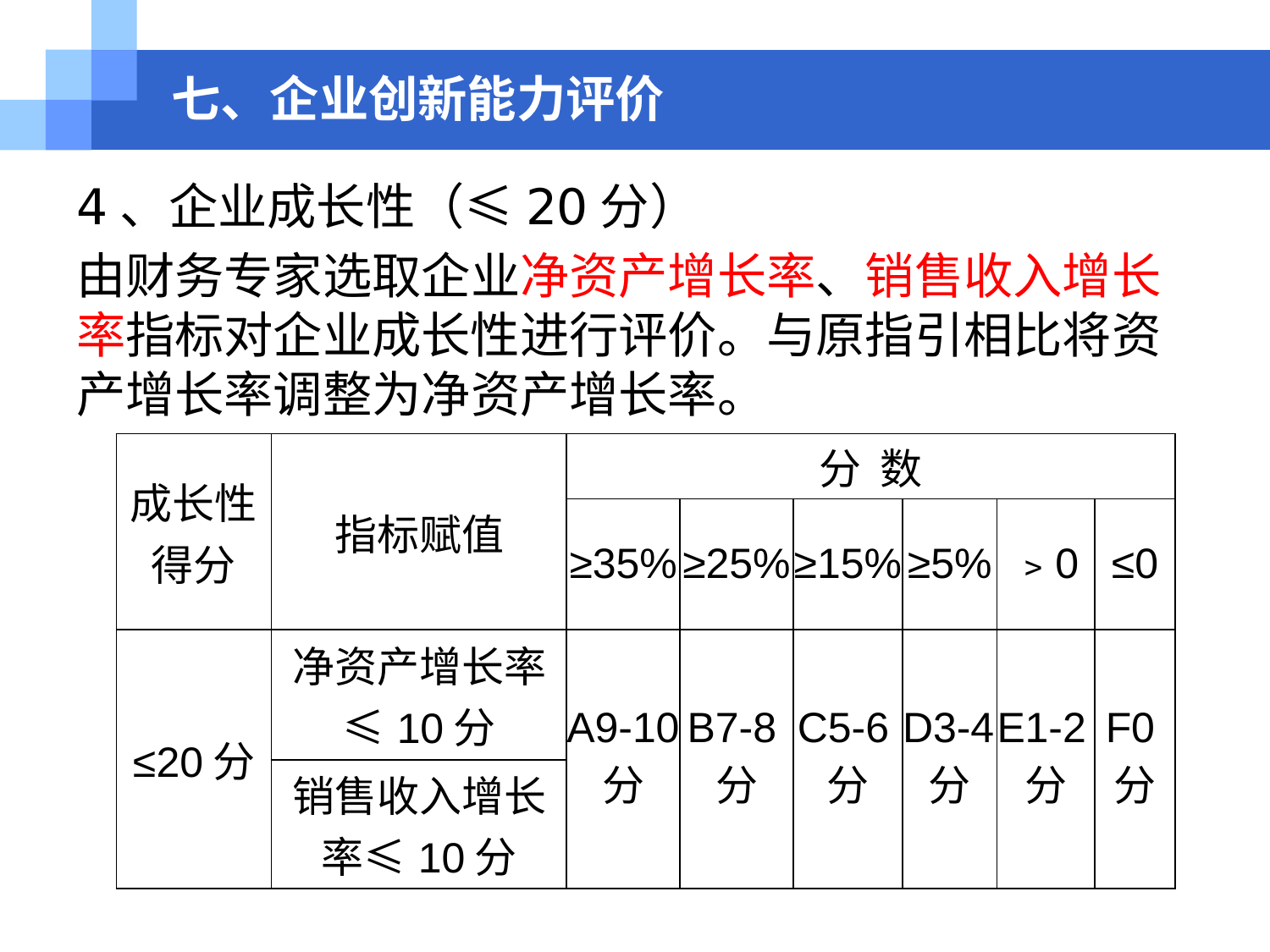

# 七、企业创新能力评价
4、企业成长性（≤20分）
由财务专家选取企业净资产增长率、销售收入增长率指标对企业成长性进行评价。与原指引相比将资产增长率调整为净资产增长率。

| 成长性得分 | 指标赋值 | 分 数 |  |  |  |  |  |
| --- | --- | --- | --- | --- | --- | --- | --- |
|  |  | ≥35% | ≥25% | ≥15% | ≥5% | ﹥0 | ≤0 |
| ≤20分 | 净资产增长率≤10分 | A9-10分 | B7-8分 | C5-6分 | D3-4分 | E1-2分 | F0分 |
|  | 销售收入增长率≤10分 |  |  |  |  |  |  |